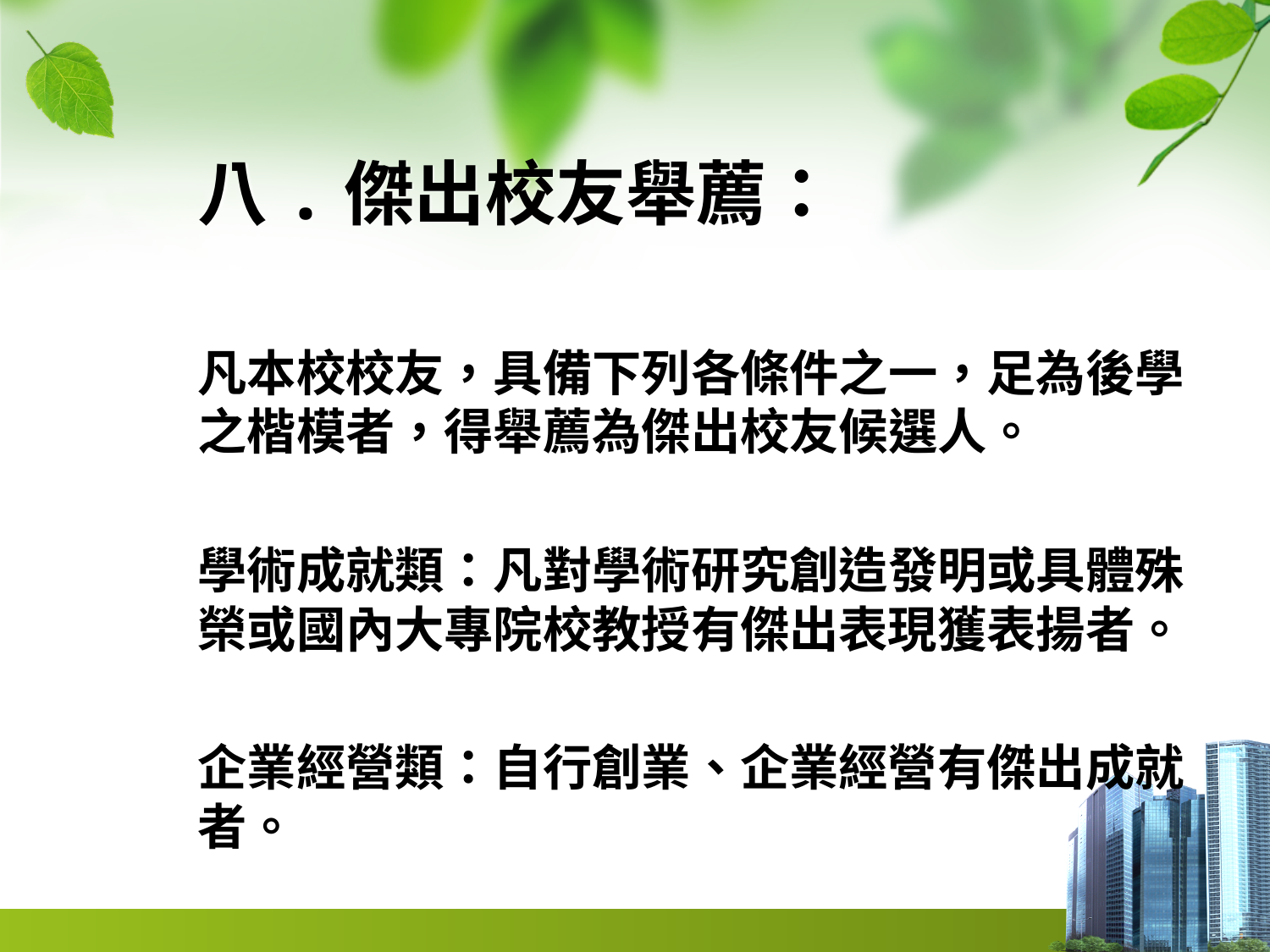

# 八.傑出校友舉薦：

凡本校校友，具備下列各條件之一，足為後學之楷模者，得舉薦為傑出校友候選人。

學術成就類：凡對學術研究創造發明或具體殊榮或國內大專院校教授有傑出表現獲表揚者。

企業經營類：自行創業、企業經營有傑出成就者。